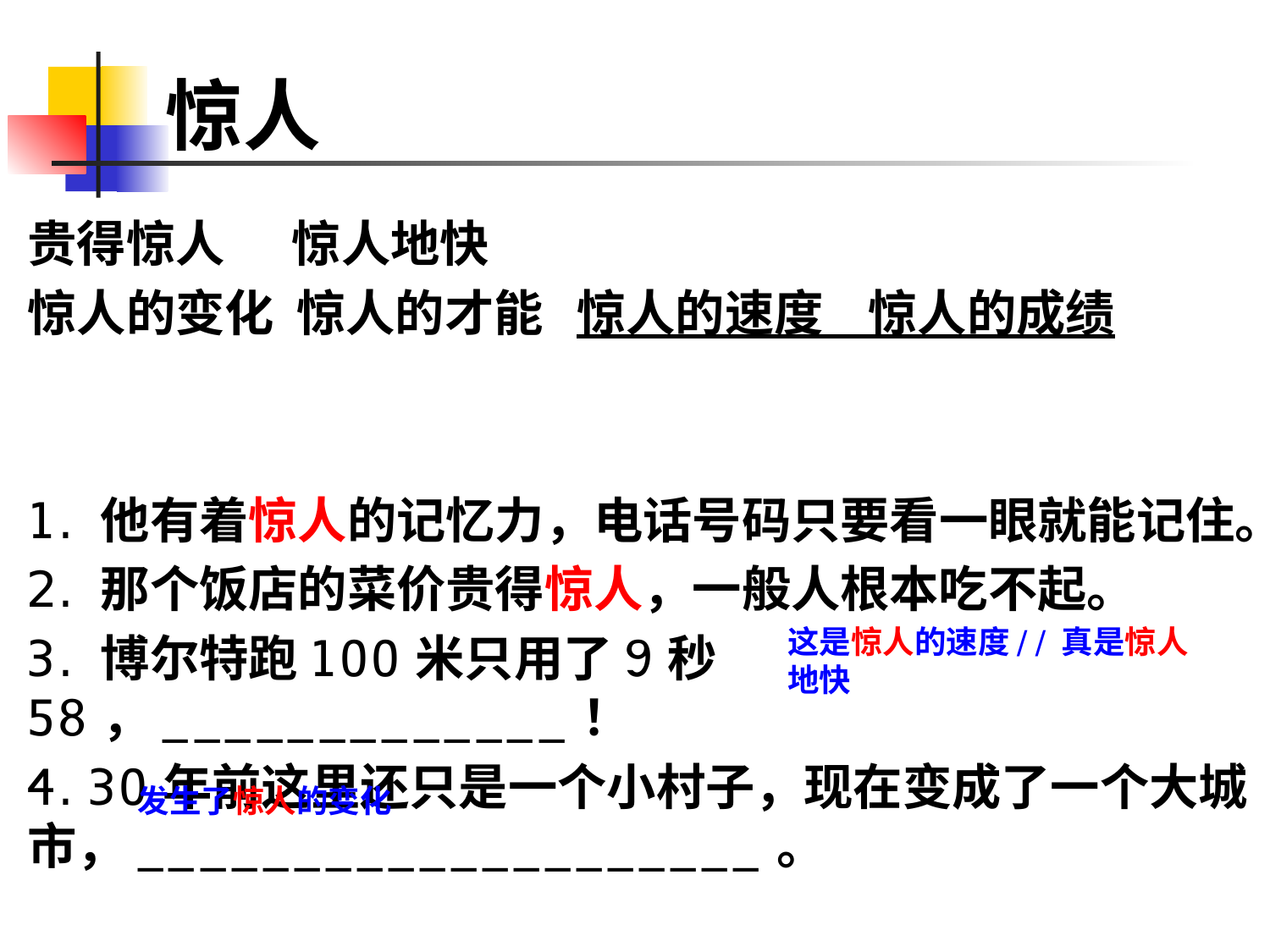

# 惊人
贵得惊人      惊人地快
惊人的变化  惊人的才能   惊人的速度    惊人的成绩

1. 他有着惊人的记忆力，电话号码只要看一眼就能记住。
2. 那个饭店的菜价贵得惊人，一般人根本吃不起。
3. 博尔特跑100米只用了9秒58，_____________！
4. 30年前这里还只是一个小村子，现在变成了一个大城市，____________________。

这是惊人的速度//真是惊人地快
发生了惊人的变化